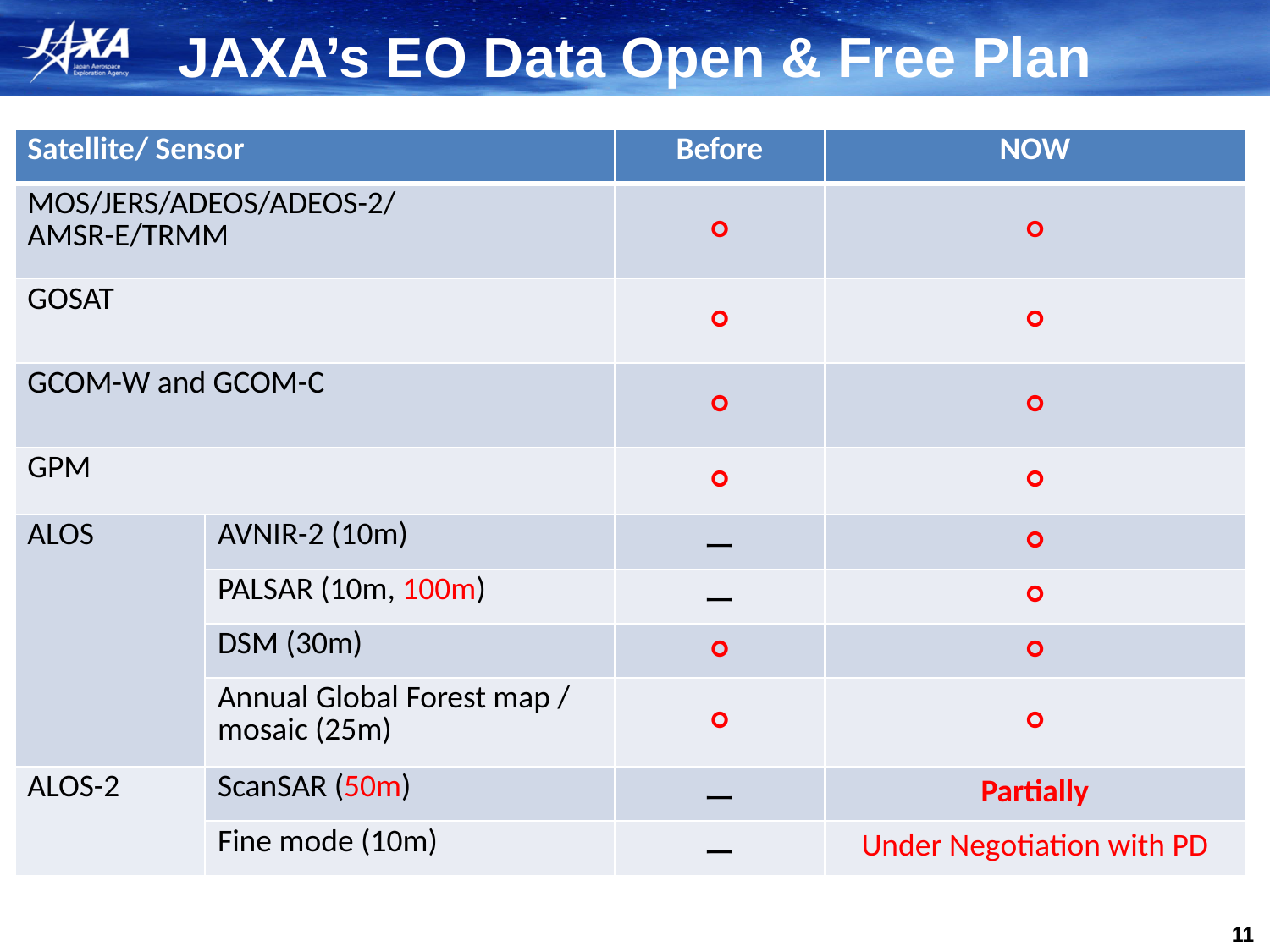

JAXA’s EO Data Open & Free Plan
| Satellite/ Sensor |  | Before | NOW |
| --- | --- | --- | --- |
| MOS/JERS/ADEOS/ADEOS-2/ AMSR-E/TRMM |  | ○ | ○ |
| GOSAT |  | ○ | ○ |
| GCOM-W and GCOM-C |  | ○ | ○ |
| GPM |  | ○ | ○ |
| ALOS | AVNIR-2 (10m) | ー | ○ |
|  | PALSAR (10m, 100m) | ー | ○ |
|  | DSM (30m) | ○ | ○ |
|  | Annual Global Forest map / mosaic (25m) | ○ | ○ |
| ALOS-2 | ScanSAR (50m) | ー | Partially |
|  | Fine mode (10m) | ー | Under Negotiation with PD |
11